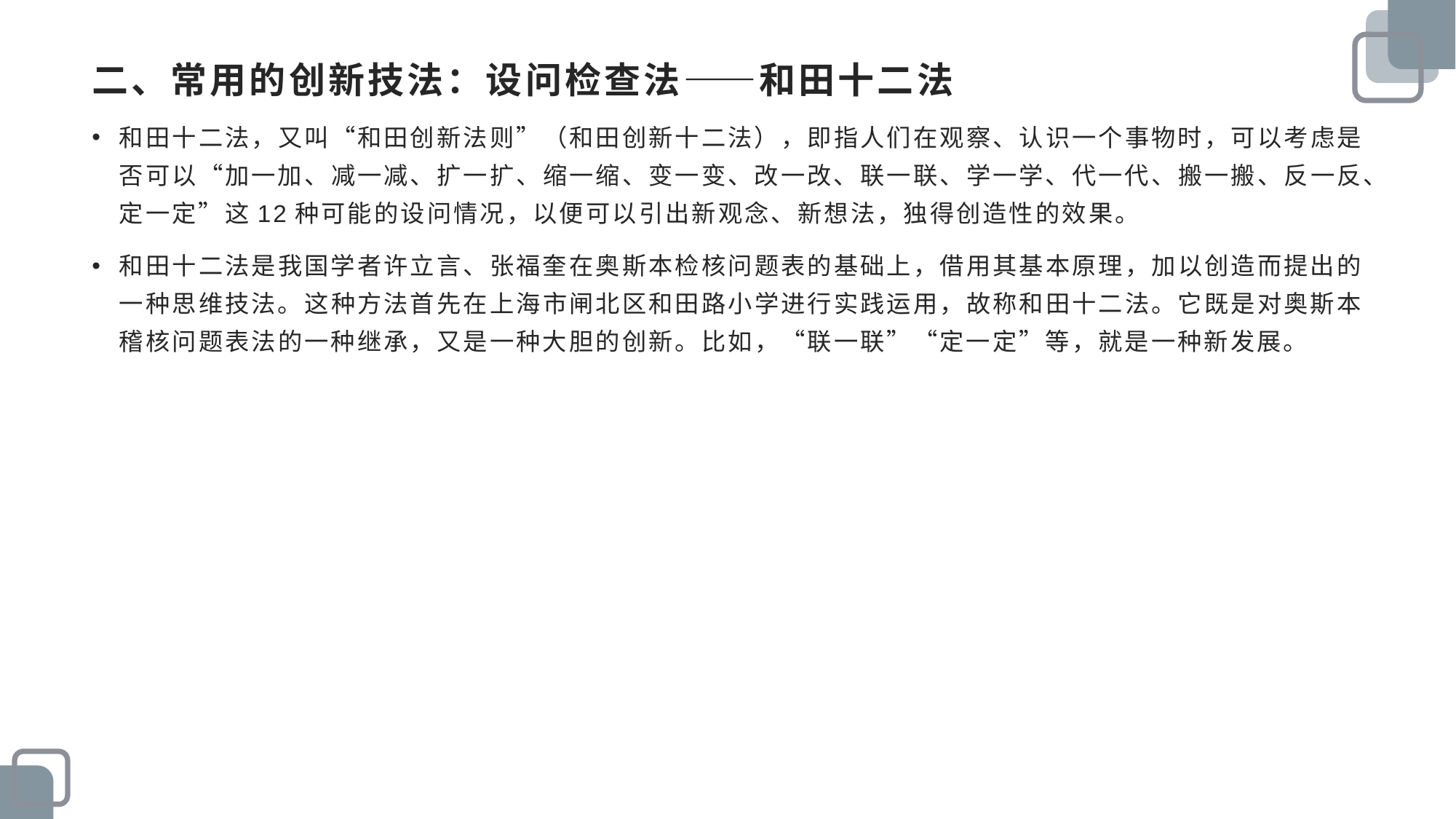

# 二、常用的创新技法：设问检查法——和田十二法
和田十二法，又叫“和田创新法则”（和田创新十二法），即指人们在观察、认识一个事物时，可以考虑是否可以“加一加、减一减、扩一扩、缩一缩、变一变、改一改、联一联、学一学、代一代、搬一搬、反一反、定一定”这12种可能的设问情况，以便可以引出新观念、新想法，独得创造性的效果。
和田十二法是我国学者许立言、张福奎在奥斯本检核问题表的基础上，借用其基本原理，加以创造而提出的一种思维技法。这种方法首先在上海市闸北区和田路小学进行实践运用，故称和田十二法。它既是对奥斯本稽核问题表法的一种继承，又是一种大胆的创新。比如，“联一联”“定一定”等，就是一种新发展。